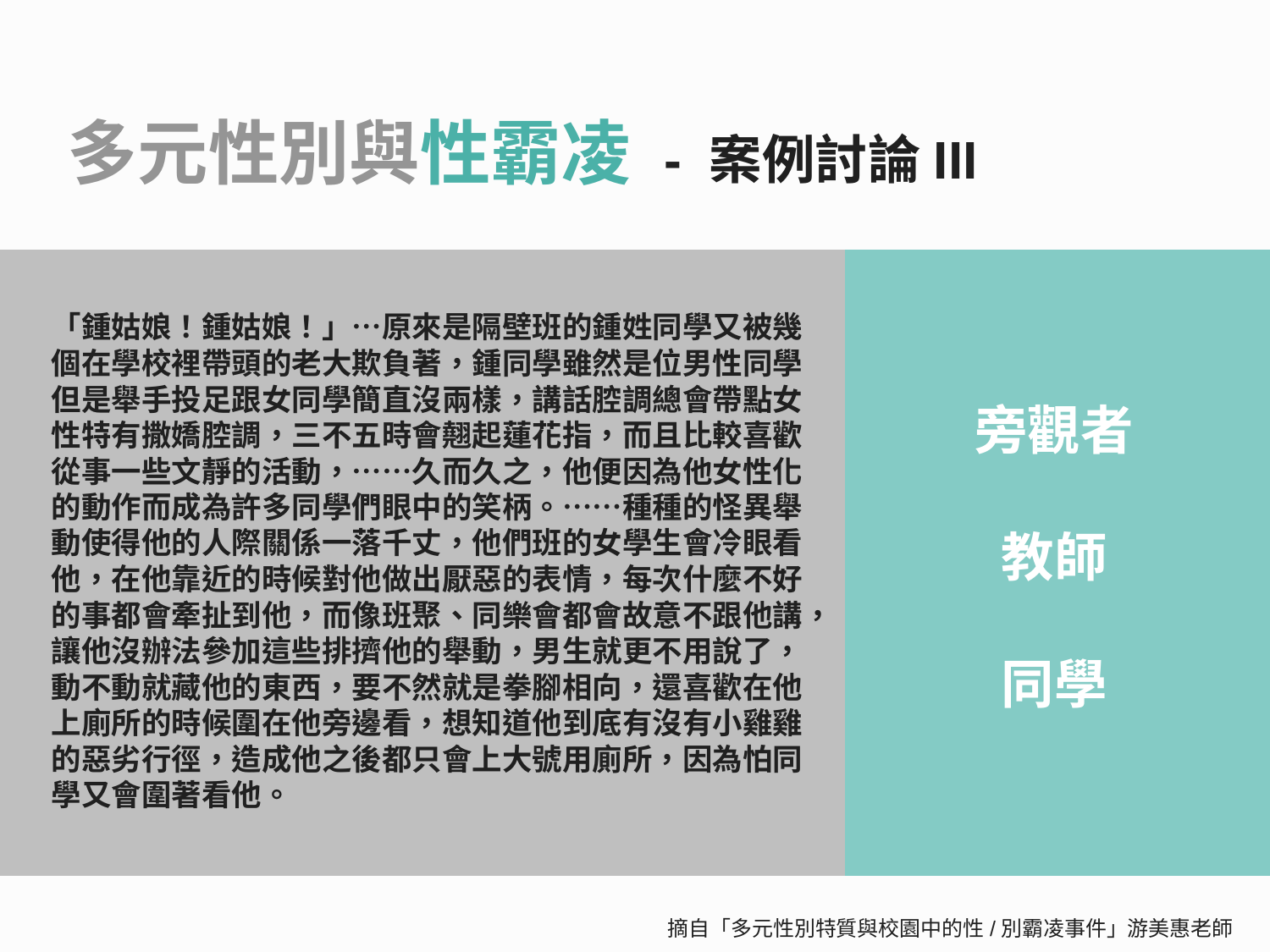

多元性別與性霸凌 - 案例討論III

「鍾姑娘！鍾姑娘！」…原來是隔壁班的鍾姓同學又被幾個在學校裡帶頭的老大欺負著，鍾同學雖然是位男性同學但是舉手投足跟女同學簡直沒兩樣，講話腔調總會帶點女性特有撒嬌腔調，三不五時會翹起蓮花指，而且比較喜歡從事一些文靜的活動，⋯⋯久而久之，他便因為他女性化的動作而成為許多同學們眼中的笑柄。⋯⋯種種的怪異舉動使得他的人際關係一落千丈，他們班的女學生會冷眼看他，在他靠近的時候對他做出厭惡的表情，每次什麼不好的事都會牽扯到他，而像班聚、同樂會都會故意不跟他講，讓他沒辦法參加這些排擠他的舉動，男生就更不用說了，動不動就藏他的東西，要不然就是拳腳相向，還喜歡在他上廁所的時候圍在他旁邊看，想知道他到底有沒有小雞雞的惡劣行徑，造成他之後都只會上大號用廁所，因為怕同學又會圍著看他。
旁觀者

教師

同學
摘自「多元性別特質與校園中的性/別霸凌事件」游美惠老師